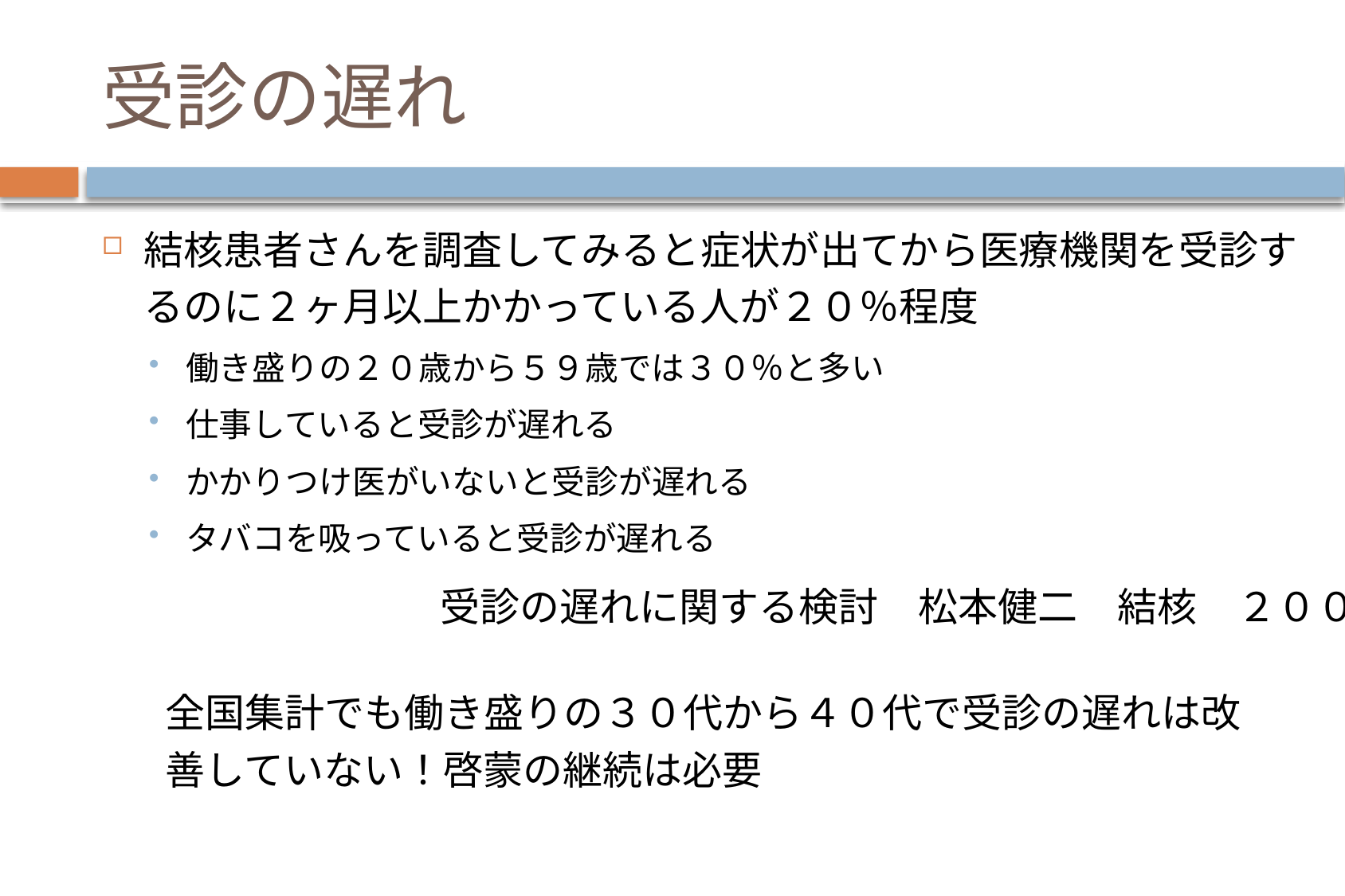

# 受診の遅れ
結核患者さんを調査してみると症状が出てから医療機関を受診するのに２ヶ月以上かかっている人が２０％程度
働き盛りの２０歳から５９歳では３０％と多い
仕事していると受診が遅れる
かかりつけ医がいないと受診が遅れる
タバコを吸っていると受診が遅れる

受診の遅れに関する検討　松本健二　結核　２００９年
全国集計でも働き盛りの３０代から４０代で受診の遅れは改善していない！啓蒙の継続は必要